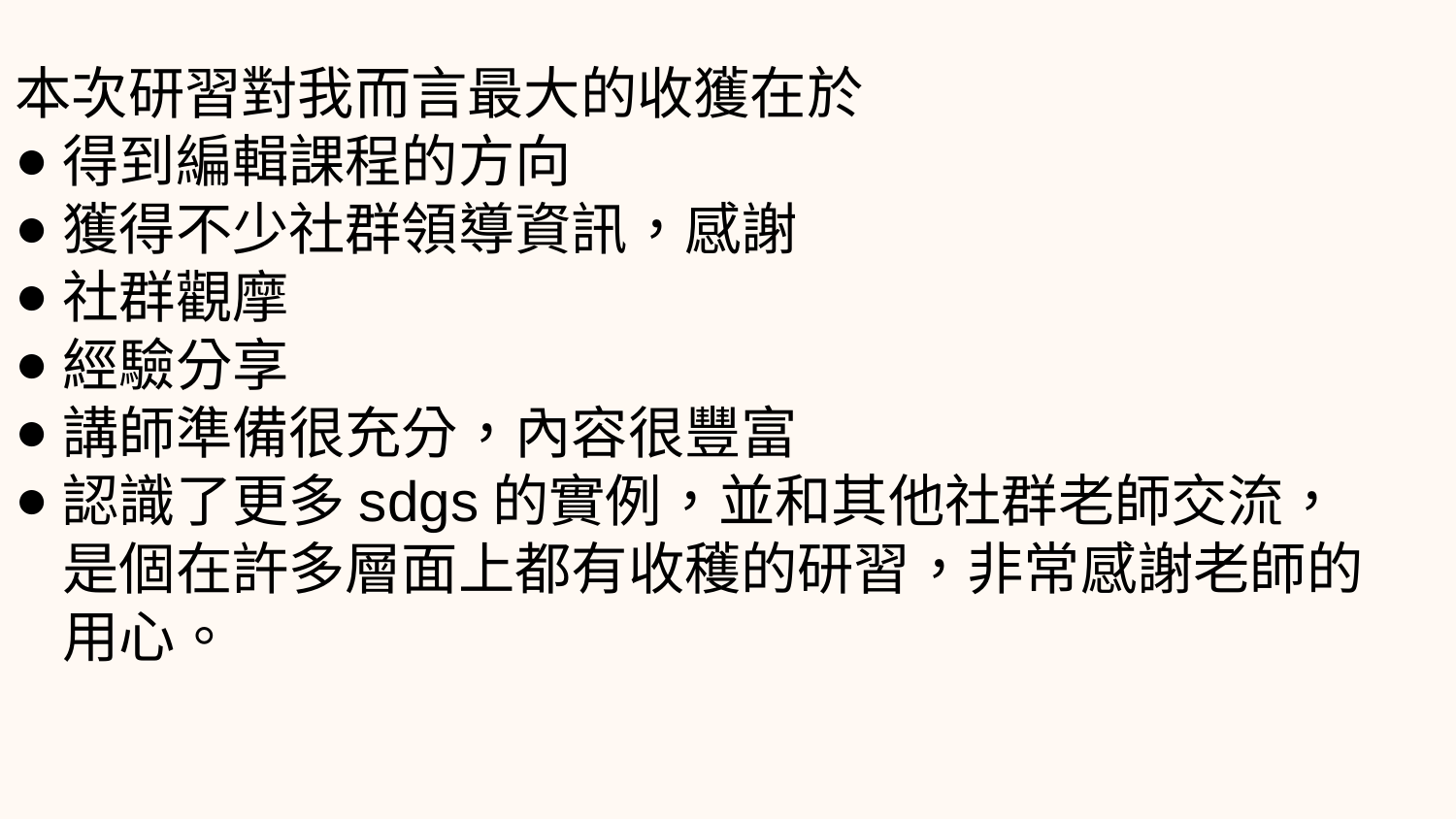

本次研習對我而言最大的收獲在於
得到編輯課程的方向
獲得不少社群領導資訊，感謝
社群觀摩
經驗分享
講師準備很充分，內容很豐富
認識了更多sdgs的實例，並和其他社群老師交流，是個在許多層面上都有收穫的研習，非常感謝老師的用心。